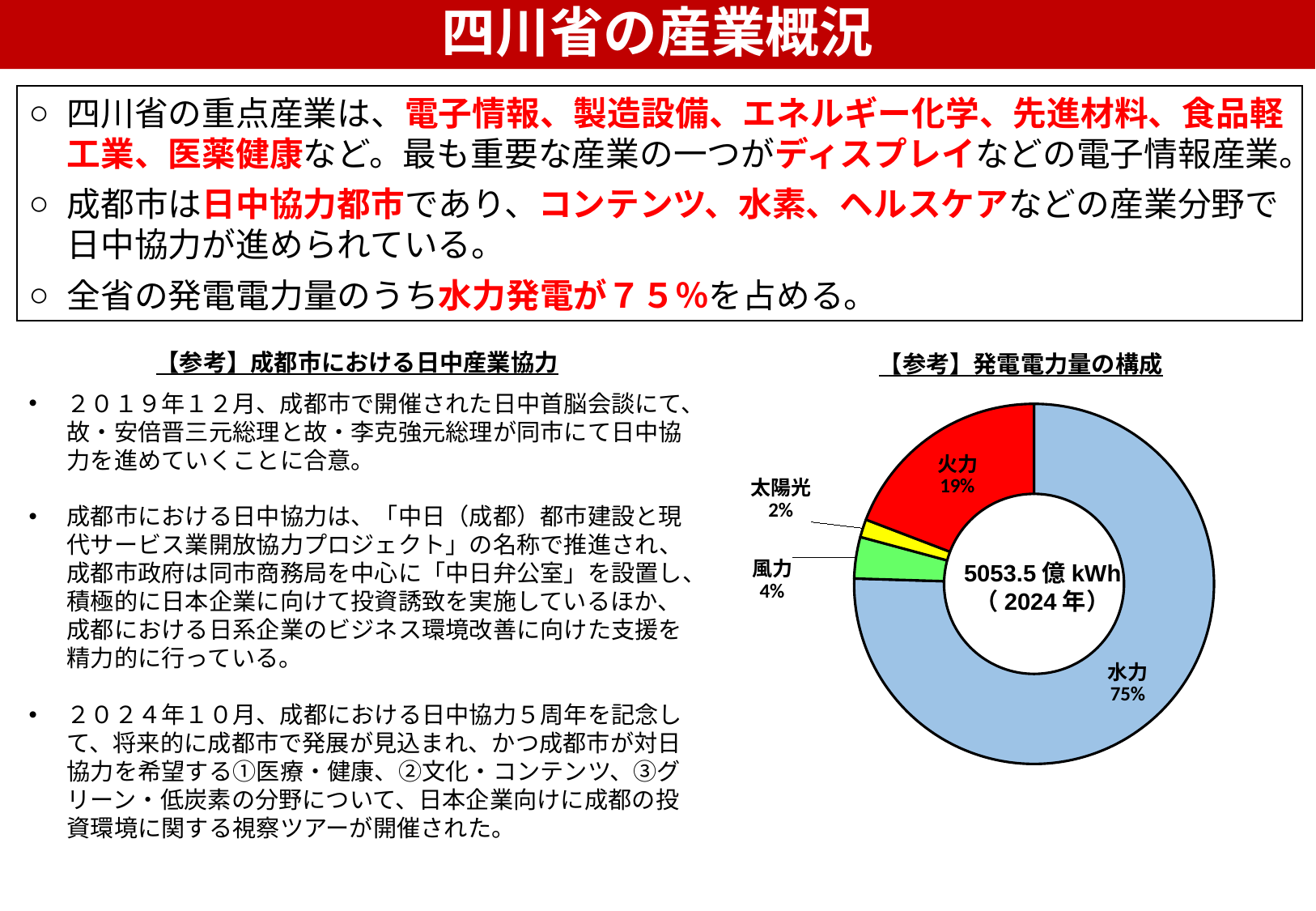

四川省の産業概況
四川省の重点産業は、電子情報、製造設備、エネルギー化学、先進材料、食品軽工業、医薬健康など。最も重要な産業の一つがディスプレイなどの電子情報産業。
成都市は日中協力都市であり、コンテンツ、水素、ヘルスケアなどの産業分野で日中協力が進められている。
全省の発電電力量のうち水力発電が７５％を占める。
【参考】成都市における日中産業協力
【参考】発電電力量の構成
２０１９年１２月、成都市で開催された日中首脳会談にて、故・安倍晋三元総理と故・李克強元総理が同市にて日中協力を進めていくことに合意。

成都市における日中協力は、「中日（成都）都市建設と現代サービス業開放協力プロジェクト」の名称で推進され、成都市政府は同市商務局を中心に「中日弁公室」を設置し、積極的に日本企業に向けて投資誘致を実施しているほか、成都における日系企業のビジネス環境改善に向けた支援を精力的に行っている。

２０２４年１０月、成都における日中協力５周年を記念して、将来的に成都市で発展が見込まれ、かつ成都市が対日協力を希望する①医療・健康、②文化・コンテンツ、③グリーン・低炭素の分野について、日本企業向けに成都の投資環境に関する視察ツアーが開催された。

### Chart

| Category | 構成比 |
|---|---|
| 水力 | 0.7547 |
| 風力 | 0.0372 |
| 太陽光 | 0.0161 |
| 火力 | 0.1919 |
5053.5億kWh
（2024年）